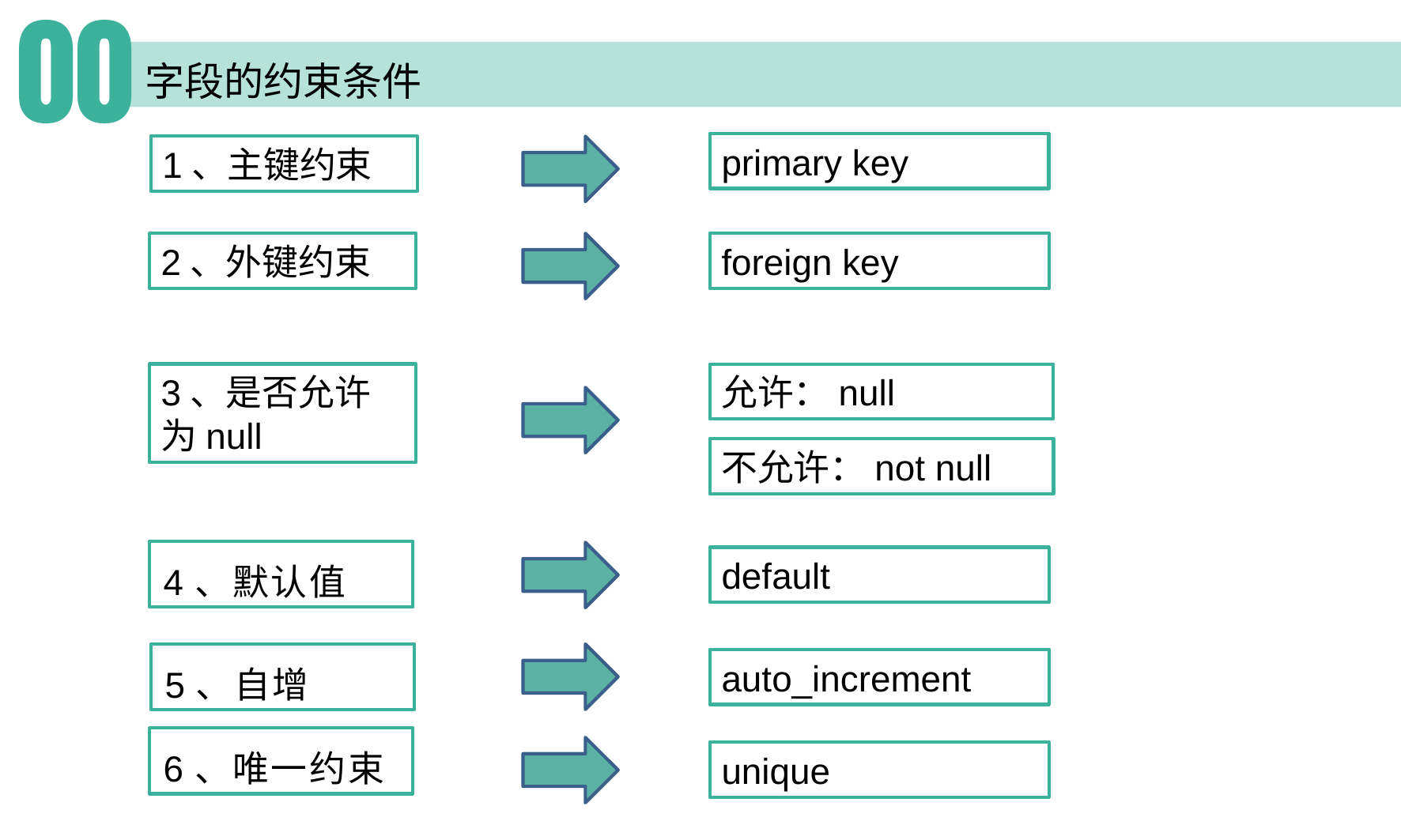

00

字段的约束条件
primary key
1、主键约束

2、外键约束

foreign key

3、是否允许为null
允许：null

不允许：not null
4、默认值

default
5、自增

auto_increment
6、唯一约束

unique